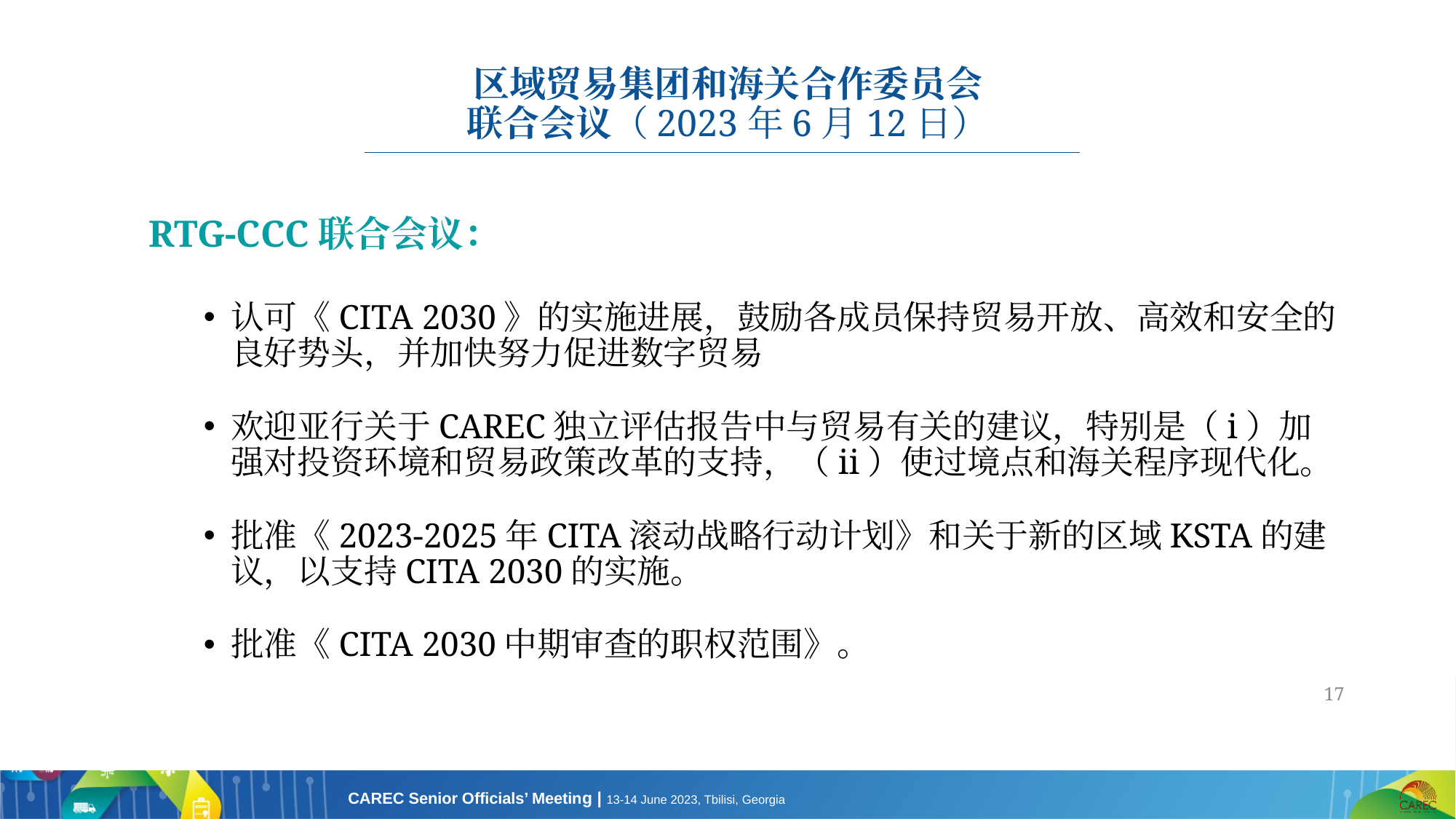

# 区域贸易集团和海关合作委员会 联合会议（2023年6月12日）
RTG-CCC联合会议：

认可《CITA 2030》的实施进展，鼓励各成员保持贸易开放、高效和安全的良好势头，并加快努力促进数字贸易

欢迎亚行关于CAREC独立评估报告中与贸易有关的建议，特别是（i）加强对投资环境和贸易政策改革的支持，（ii）使过境点和海关程序现代化。

批准《2023-2025年CITA滚动战略行动计划》和关于新的区域KSTA的建议，以支持CITA 2030的实施。

批准《CITA 2030中期审查的职权范围》。

17